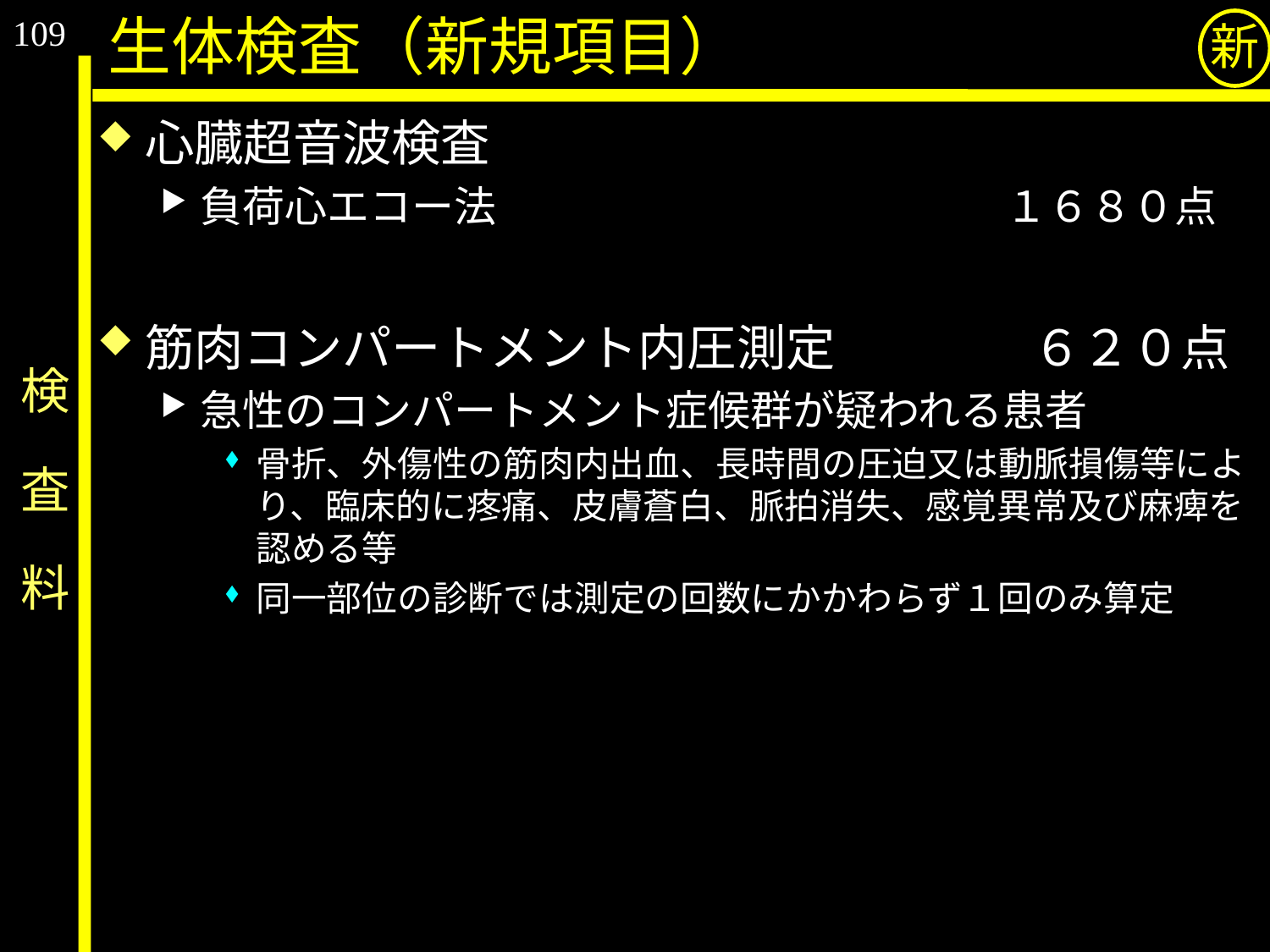

109
生体検査（新規項目）
新

心臓超音波検査
負荷心エコー法　　　　　　　　　　　　１６８０点

筋肉コンパートメント内圧測定　　　　６２０点
急性のコンパートメント症候群が疑われる患者
骨折、外傷性の筋肉内出血、長時間の圧迫又は動脈損傷等により、臨床的に疼痛、皮膚蒼白、脈拍消失、感覚異常及び麻痺を認める等
同一部位の診断では測定の回数にかかわらず１回のみ算定
# 検　査　料